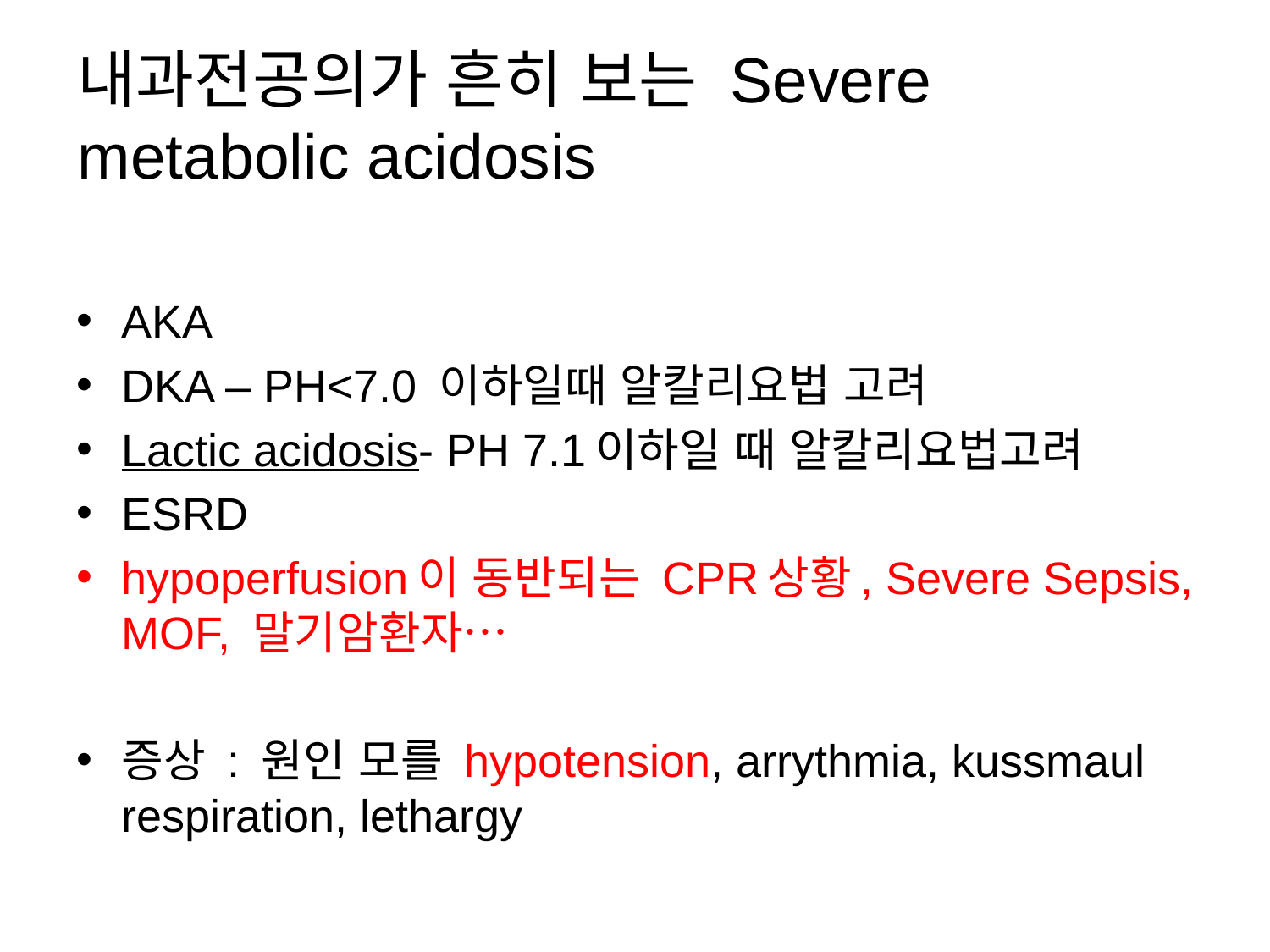

# 내과전공의가 흔히 보는 Severe metabolic acidosis

AKA
DKA – PH<7.0 이하일때 알칼리요법 고려
Lactic acidosis- PH 7.1이하일 때 알칼리요법고려
ESRD
hypoperfusion이 동반되는 CPR상황, Severe Sepsis, MOF, 말기암환자…

증상 : 원인 모를 hypotension, arrythmia, kussmaul respiration, lethargy